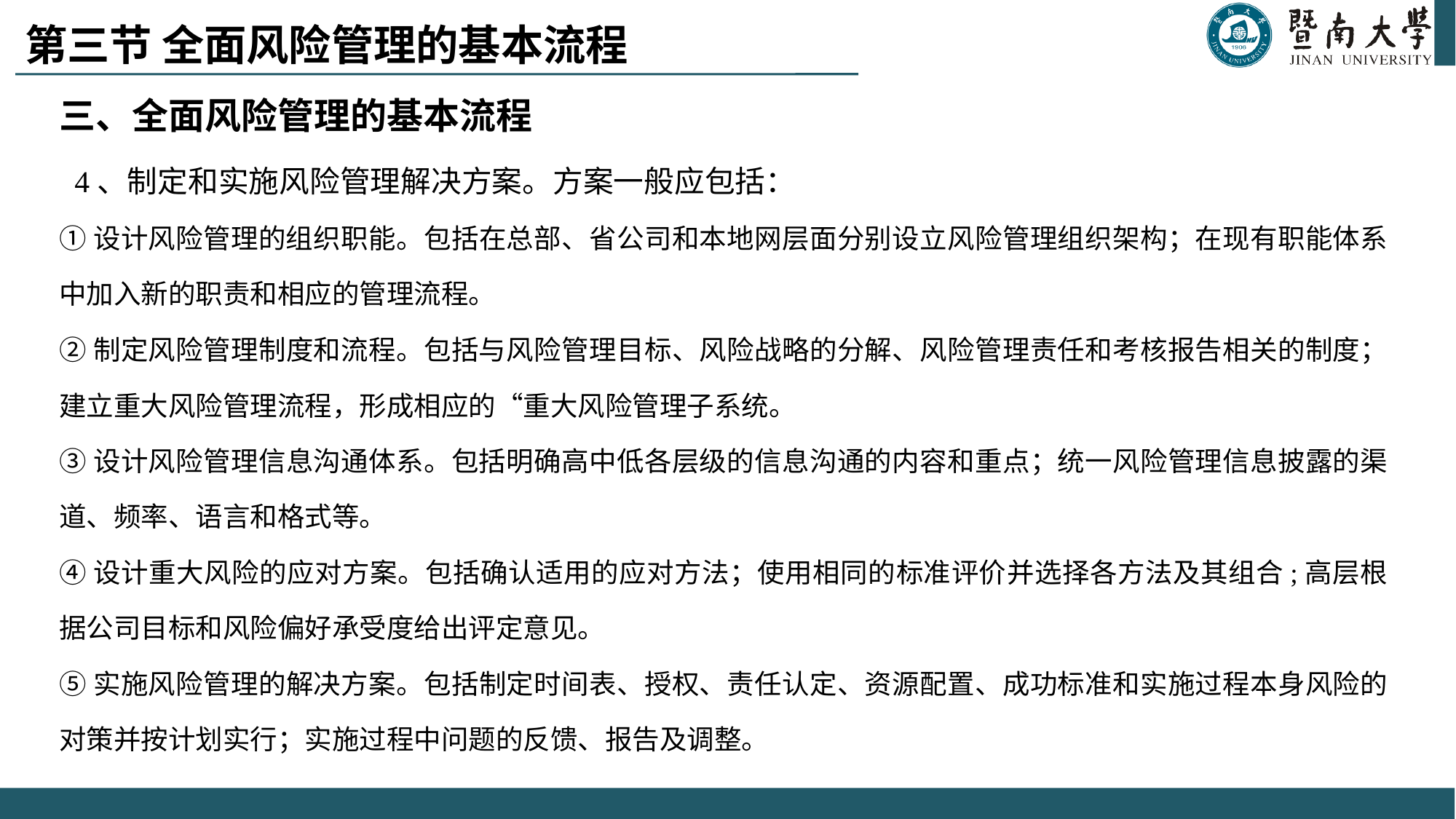

# 第三节 全面风险管理的基本流程
三、全面风险管理的基本流程
  4、制定和实施风险管理解决方案。方案一般应包括：
①设计风险管理的组织职能。包括在总部、省公司和本地网层面分别设立风险管理组织架构；在现有职能体系中加入新的职责和相应的管理流程。
②制定风险管理制度和流程。包括与风险管理目标、风险战略的分解、风险管理责任和考核报告相关的制度；建立重大风险管理流程，形成相应的“重大风险管理子系统。
③设计风险管理信息沟通体系。包括明确高中低各层级的信息沟通的内容和重点；统一风险管理信息披露的渠道、频率、语言和格式等。
④设计重大风险的应对方案。包括确认适用的应对方法；使用相同的标准评价并选择各方法及其组合;高层根据公司目标和风险偏好承受度给出评定意见。
⑤实施风险管理的解决方案。包括制定时间表、授权、责任认定、资源配置、成功标准和实施过程本身风险的对策并按计划实行；实施过程中问题的反馈、报告及调整。